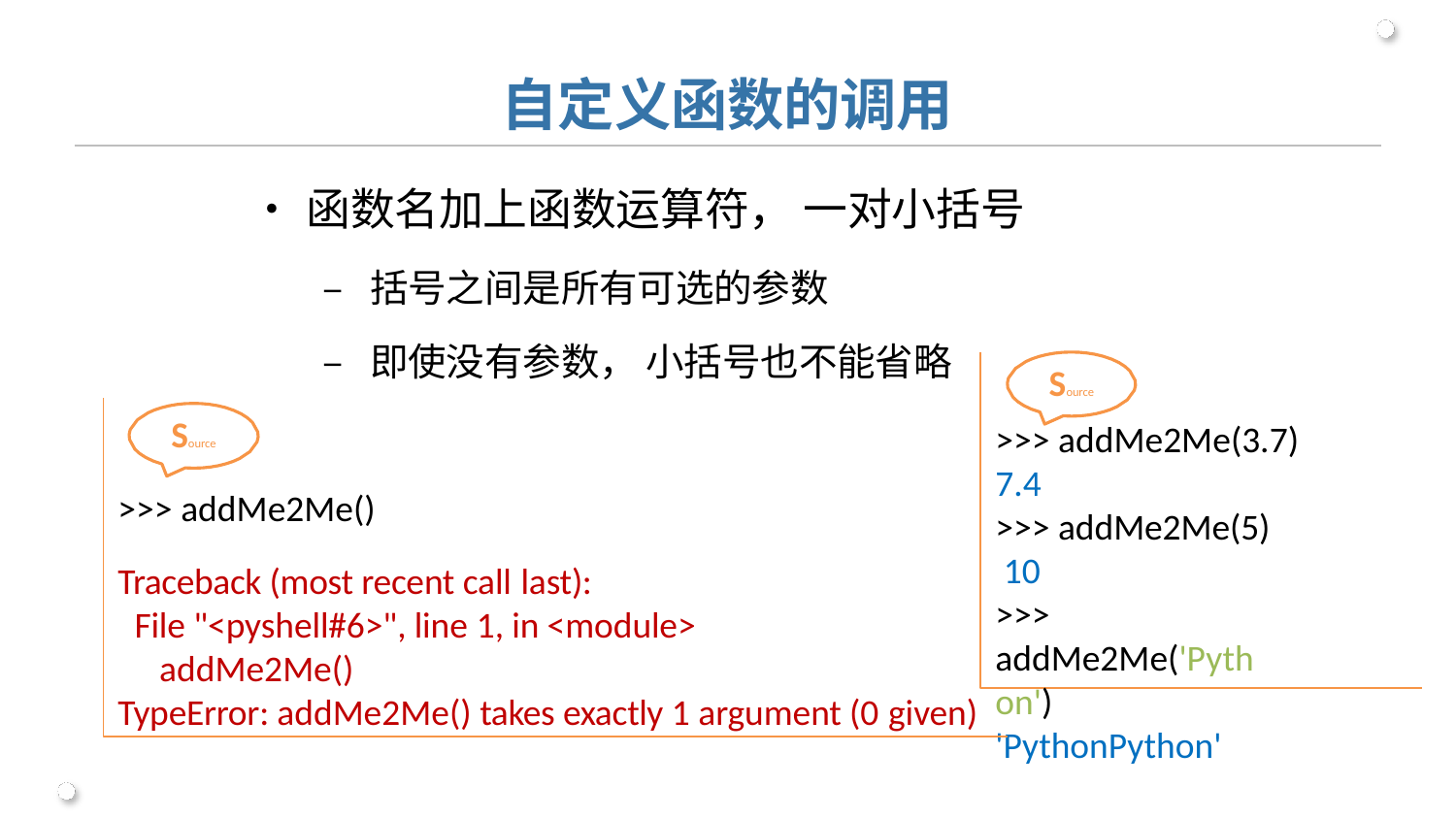

# 自定义函数的调用
•	函数名加上函数运算符， 一对小括号
–	括号之间是所有可选的参数
–	即使没有参数， 小括号也不能省略

Source

Source
>>> addMe2Me()
Traceback (most recent call last):
File "<pyshell#6>", line 1, in <module>  addMe2Me()
>>> addMe2Me(3.7)
7.4
>>> addMe2Me(5)  10
>>> addMe2Me('Python')
'PythonPython'
TypeError: addMe2Me() takes exactly 1 argument (0 given)